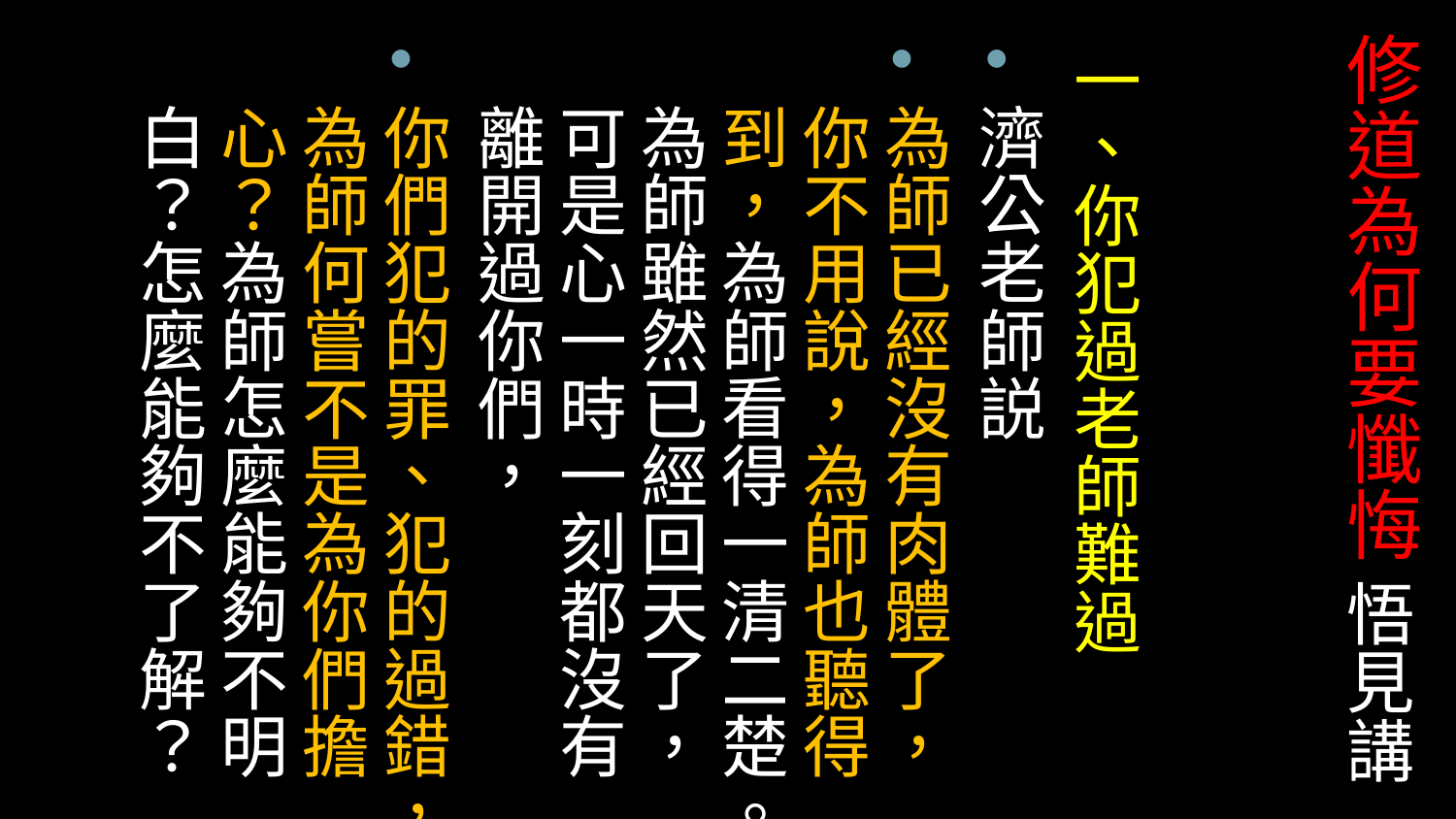

# 修道為何要懺悔 悟見講
一、你犯過老師難過
濟公老師説
為師已經沒有肉體了，你不用說，為師也聽得到，為師看得一清二楚。為師雖然已經回天了，可是心一時一刻都沒有離開過你們，
你們犯的罪、犯的過錯，為師何嘗不是為你們擔心？為師怎麼能夠不明白？怎麼能夠不了解？